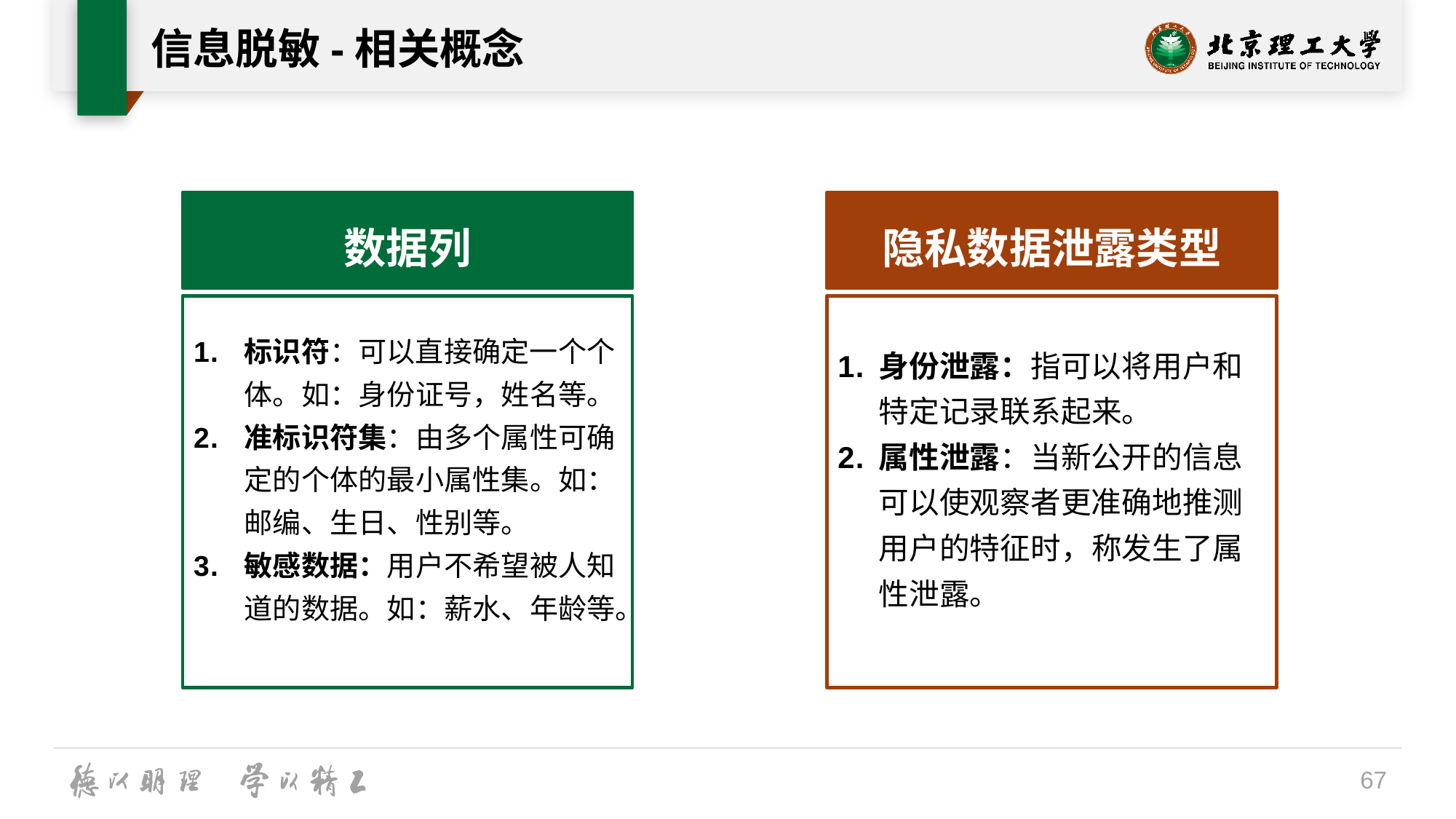

# 信息脱敏-相关概念
数据列
隐私数据泄露类型

身份泄露：指可以将用户和特定记录联系起来。
属性泄露：当新公开的信息可以使观察者更准确地推测用户的特征时，称发生了属性泄露。

标识符：可以直接确定一个个体。如：身份证号，姓名等。
准标识符集：由多个属性可确定的个体的最小属性集。如：邮编、生日、性别等。
敏感数据：用户不希望被人知道的数据。如：薪水、年龄等。